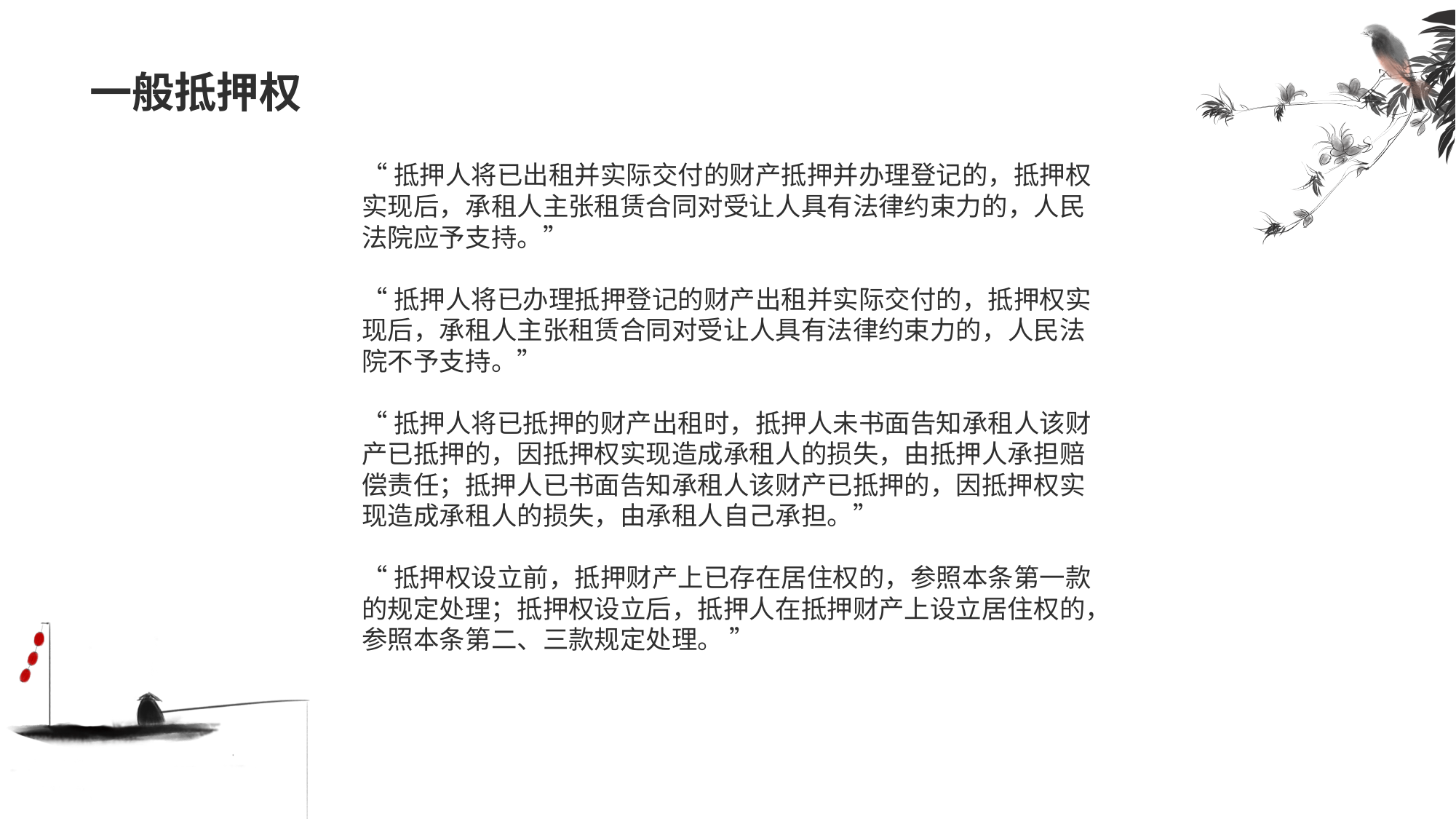

# 一般抵押权

“抵押人将已出租并实际交付的财产抵押并办理登记的，抵押权实现后，承租人主张租赁合同对受让人具有法律约束力的，人民法院应予支持。”

“抵押人将已办理抵押登记的财产出租并实际交付的，抵押权实现后，承租人主张租赁合同对受让人具有法律约束力的，人民法院不予支持。”

“抵押人将已抵押的财产出租时，抵押人未书面告知承租人该财产已抵押的，因抵押权实现造成承租人的损失，由抵押人承担赔偿责任；抵押人已书面告知承租人该财产已抵押的，因抵押权实现造成承租人的损失，由承租人自己承担。”

“抵押权设立前，抵押财产上已存在居住权的，参照本条第一款的规定处理；抵押权设立后，抵押人在抵押财产上设立居住权的，参照本条第二、三款规定处理。 ”
121